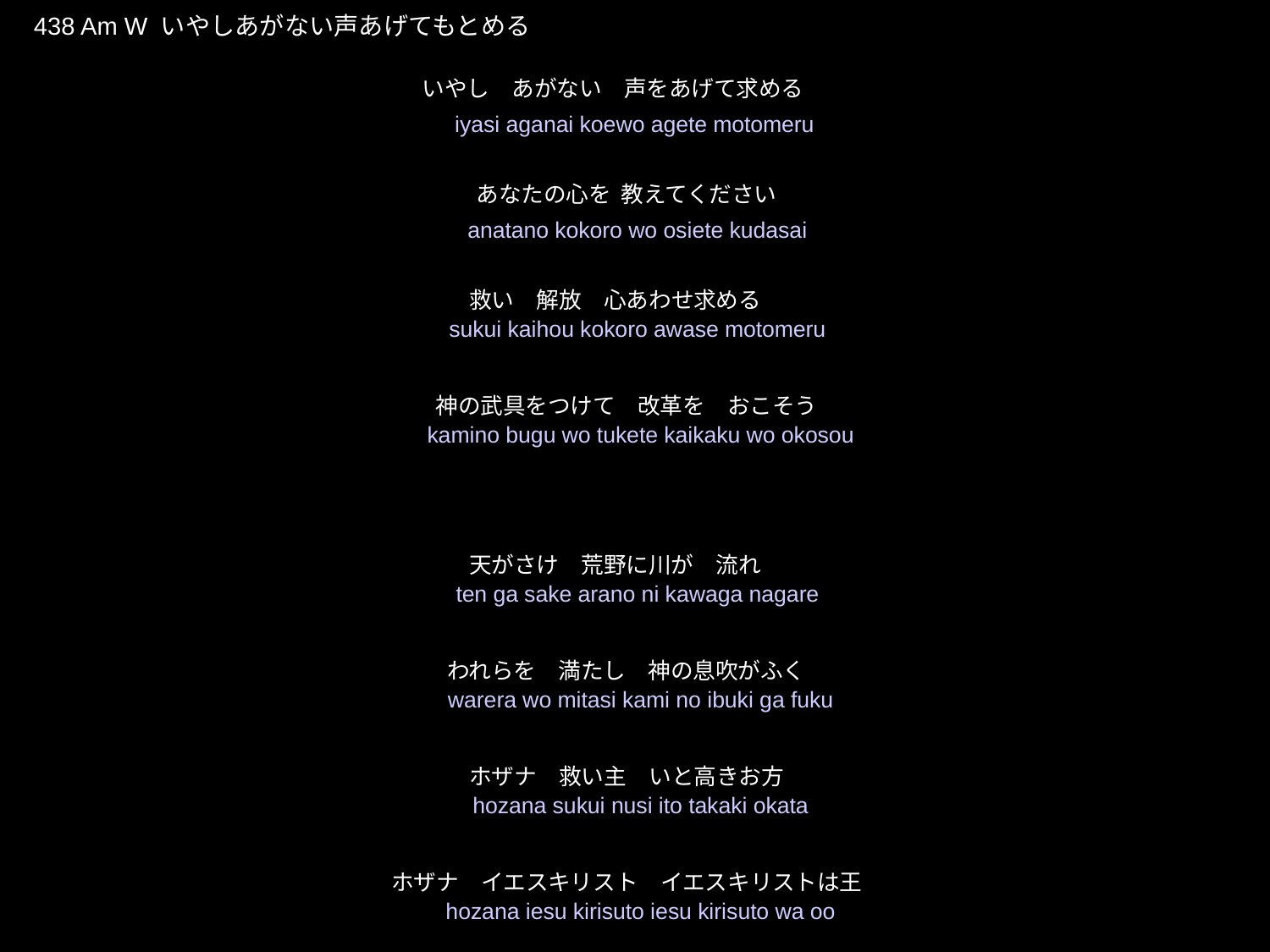

いやしあがないこえあげてもとめる
★W
438 Am W いやしあがない声あげてもとめる
いやし　あがない　声をあげて求める

あなたの心を  教えてください

救い　解放　心あわせ求める

神の武具をつけて　改革を　おこそう

天がさけ　荒野に川が　流れ

われらを　満たし　神の息吹がふく

ホザナ　救い主　いと高きお方

ホザナ　イエスキリスト　イエスキリストは王

ホザナ　ホザナ　ホザナ　王に
★５
iyasi aganai koewo agete motomeru

anatano kokoro wo osiete kudasai
sukui kaihou kokoro awase motomeru

kamino bugu wo tukete kaikaku wo okosou

ten ga sake arano ni kawaga nagare

warera wo mitasi kami no ibuki ga fuku

hozana sukui nusi ito takaki okata

hozana iesu kirisuto iesu kirisuto wa oo

hozana hozana hozana oo ni